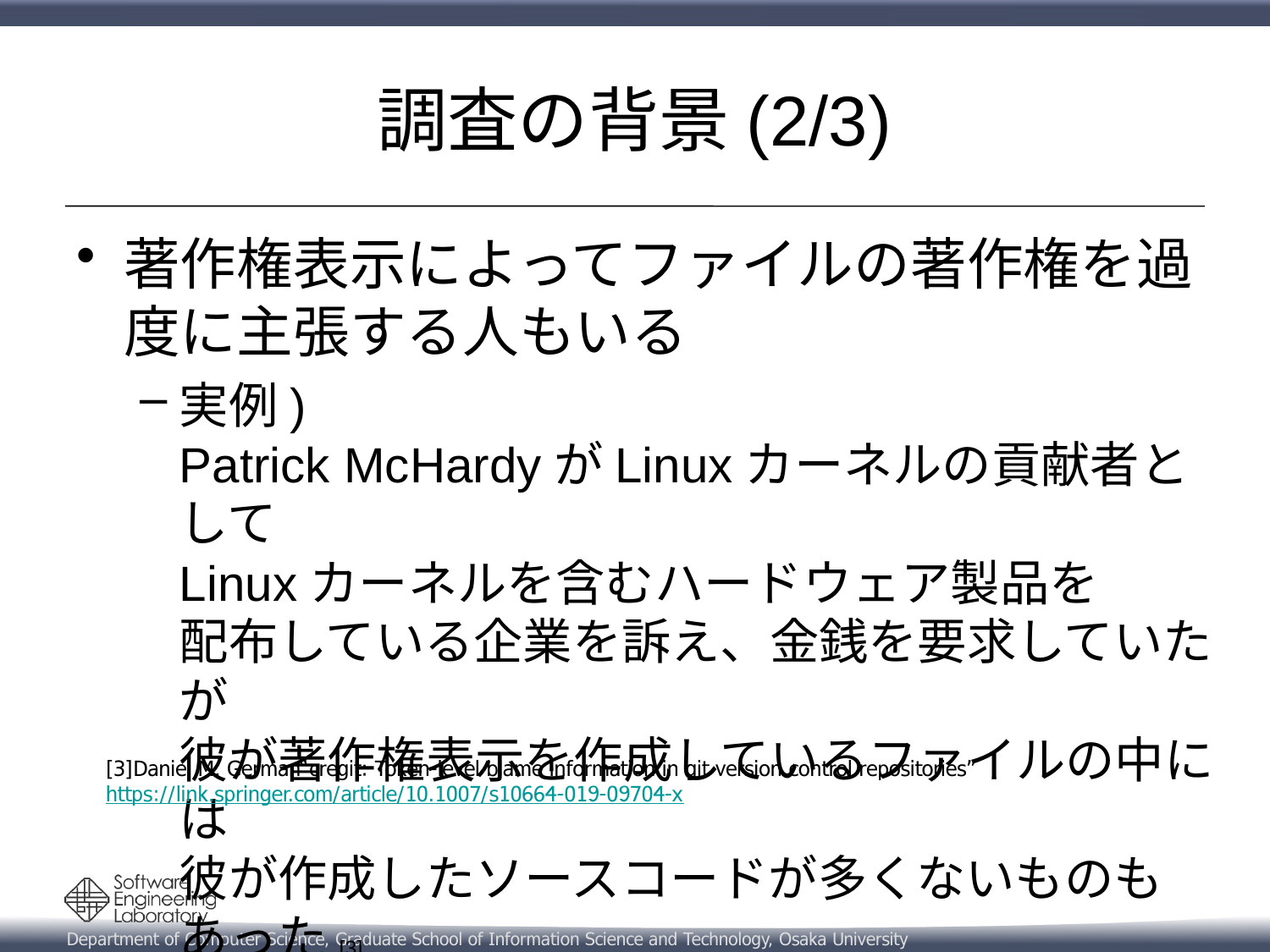

# 調査の背景(2/3)
著作権表示によってファイルの著作権を過度に主張する人もいる
実例)
Patrick McHardyがLinuxカーネルの貢献者として
Linuxカーネルを含むハードウェア製品を
配布している企業を訴え、金銭を要求していたが
彼が著作権表示を作成しているファイルの中には
彼が作成したソースコードが多くないものもあった[3]

[3]Daniel M. German“cregit: Token-level blame information in git version control repositories”
https://link.springer.com/article/10.1007/s10664-019-09704-x